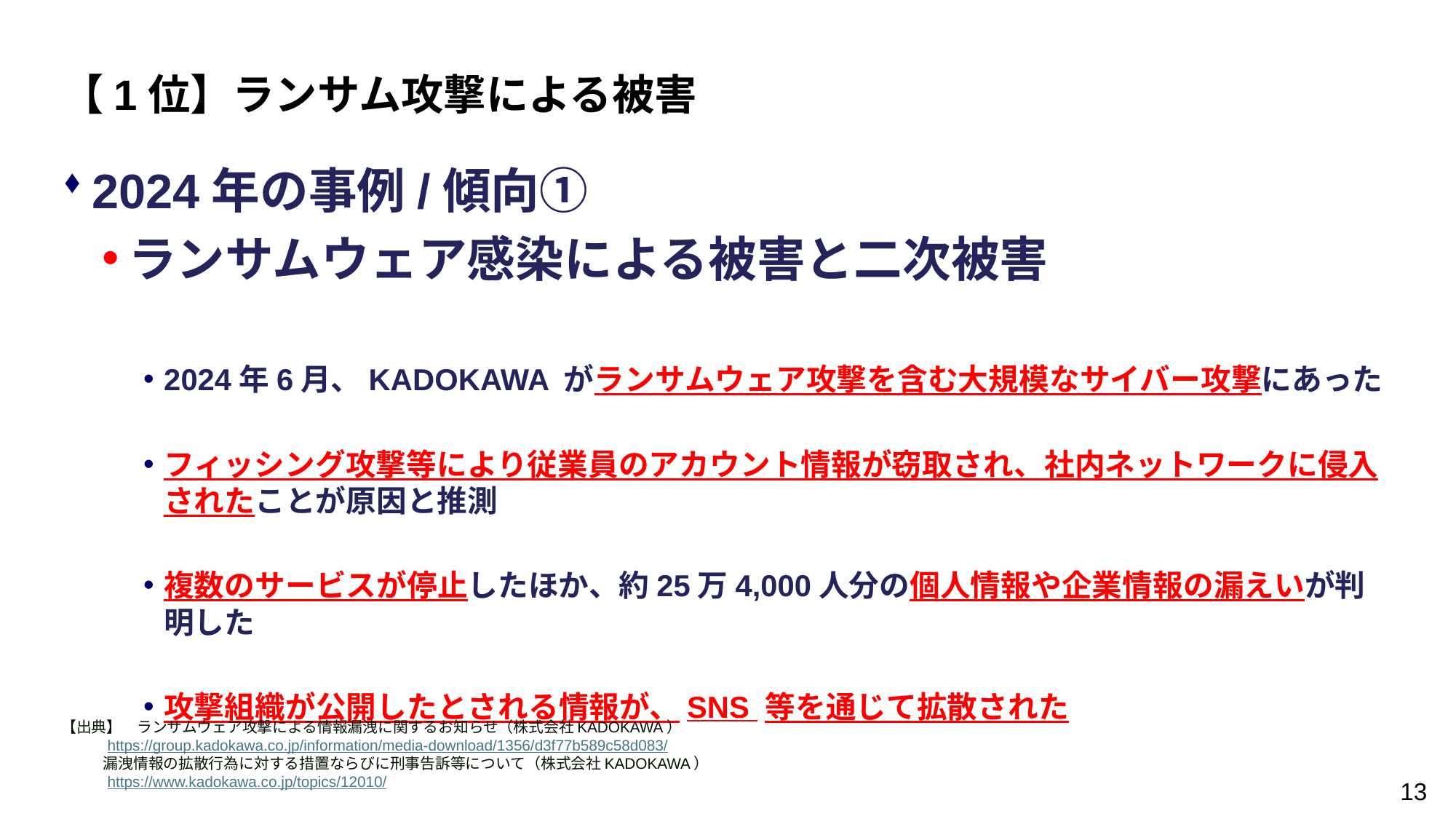

【1位】ランサム攻撃による被害
2024年の事例/傾向①
ランサムウェア感染による被害と二次被害

2024年6月、KADOKAWA がランサムウェア攻撃を含む大規模なサイバー攻撃にあった

フィッシング攻撃等により従業員のアカウント情報が窃取され、社内ネットワークに侵入されたことが原因と推測

複数のサービスが停止したほか、約25万4,000人分の個人情報や企業情報の漏えいが判明した

攻撃組織が公開したとされる情報が、SNS 等を通じて拡散された

【出典】　ランサムウェア攻撃による情報漏洩に関するお知らせ（株式会社KADOKAWA）
           https://group.kadokawa.co.jp/information/media-download/1356/d3f77b589c58d083/
           漏洩情報の拡散行為に対する措置ならびに刑事告訴等について（株式会社KADOKAWA）
           https://www.kadokawa.co.jp/topics/12010/
13